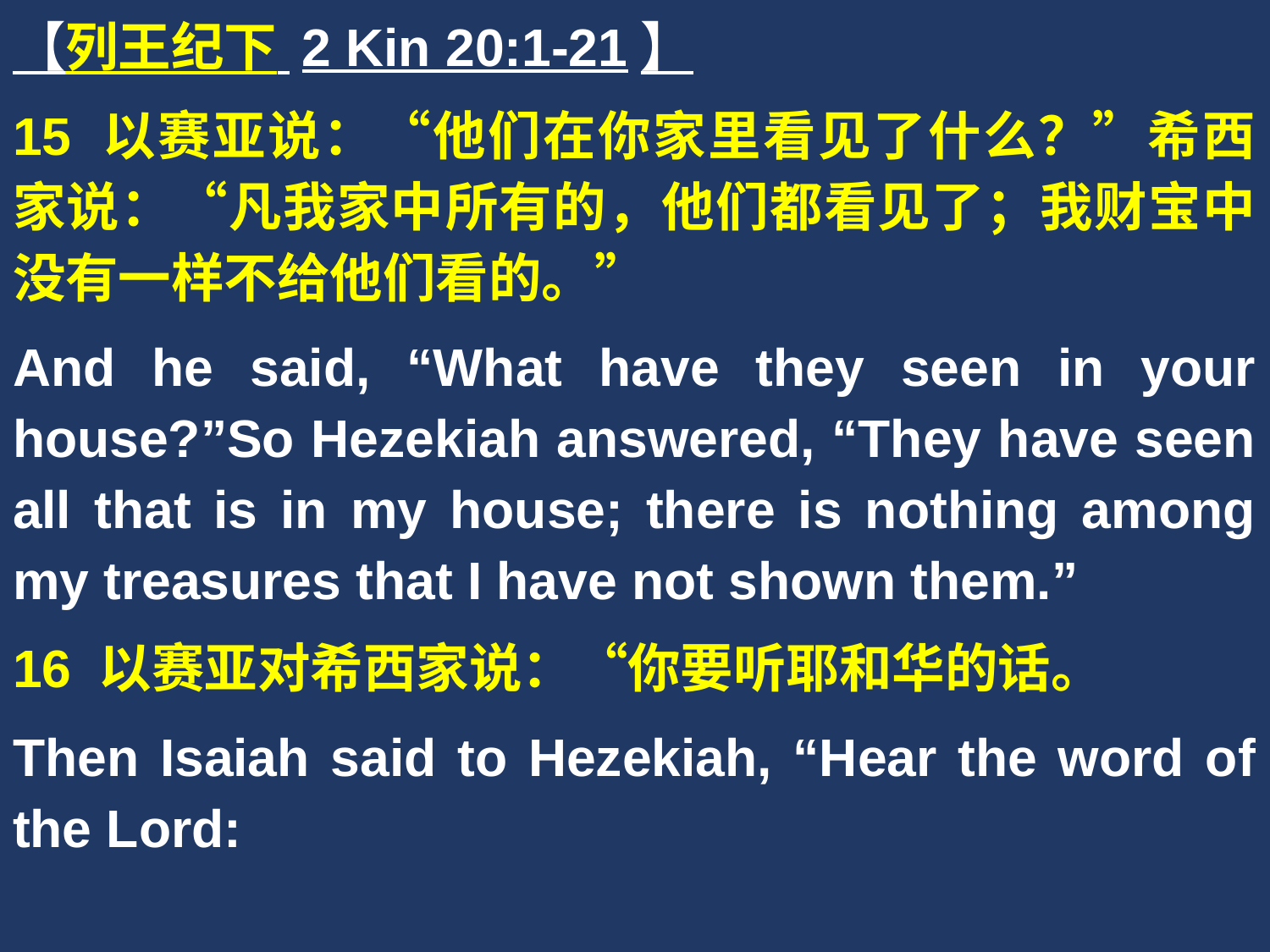

【列王纪下 2 Kin 20:1-21】
15 以赛亚说：“他们在你家里看见了什么？”希西家说：“凡我家中所有的，他们都看见了；我财宝中没有一样不给他们看的。”
And he said, “What have they seen in your house?”So Hezekiah answered, “They have seen all that is in my house; there is nothing among my treasures that I have not shown them.”
16 以赛亚对希西家说：“你要听耶和华的话。
Then Isaiah said to Hezekiah, “Hear the word of the Lord: